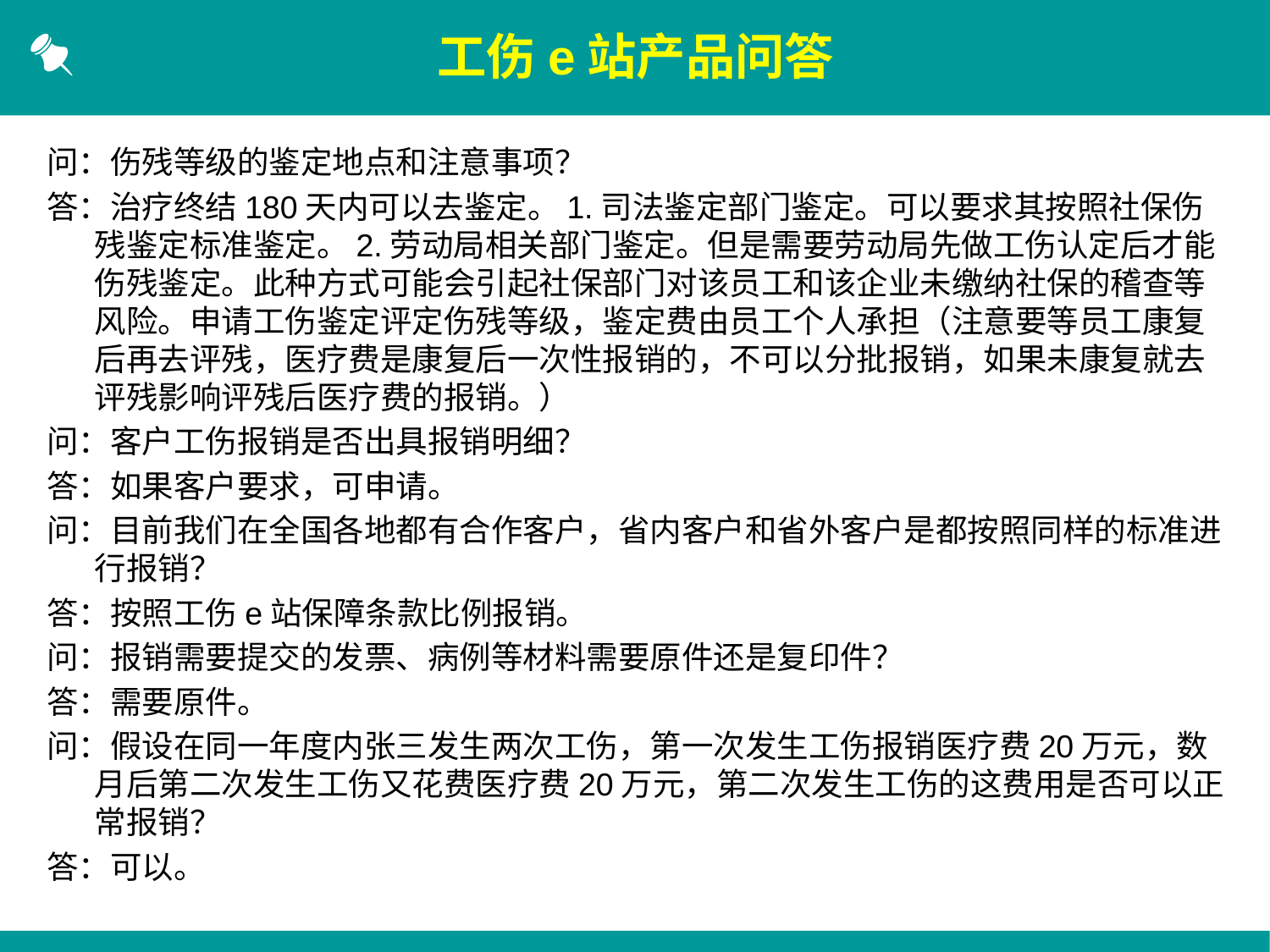

工伤e站产品问答

问：伤残等级的鉴定地点和注意事项？
答：治疗终结180天内可以去鉴定。1.司法鉴定部门鉴定。可以要求其按照社保伤残鉴定标准鉴定。2.劳动局相关部门鉴定。但是需要劳动局先做工伤认定后才能伤残鉴定。此种方式可能会引起社保部门对该员工和该企业未缴纳社保的稽查等风险。申请工伤鉴定评定伤残等级，鉴定费由员工个人承担（注意要等员工康复后再去评残，医疗费是康复后一次性报销的，不可以分批报销，如果未康复就去评残影响评残后医疗费的报销。）
问：客户工伤报销是否出具报销明细？
答：如果客户要求，可申请。
问：目前我们在全国各地都有合作客户，省内客户和省外客户是都按照同样的标准进行报销？
答：按照工伤e站保障条款比例报销。
问：报销需要提交的发票、病例等材料需要原件还是复印件？
答：需要原件。
问：假设在同一年度内张三发生两次工伤，第一次发生工伤报销医疗费20万元，数月后第二次发生工伤又花费医疗费20万元，第二次发生工伤的这费用是否可以正常报销？
答：可以。